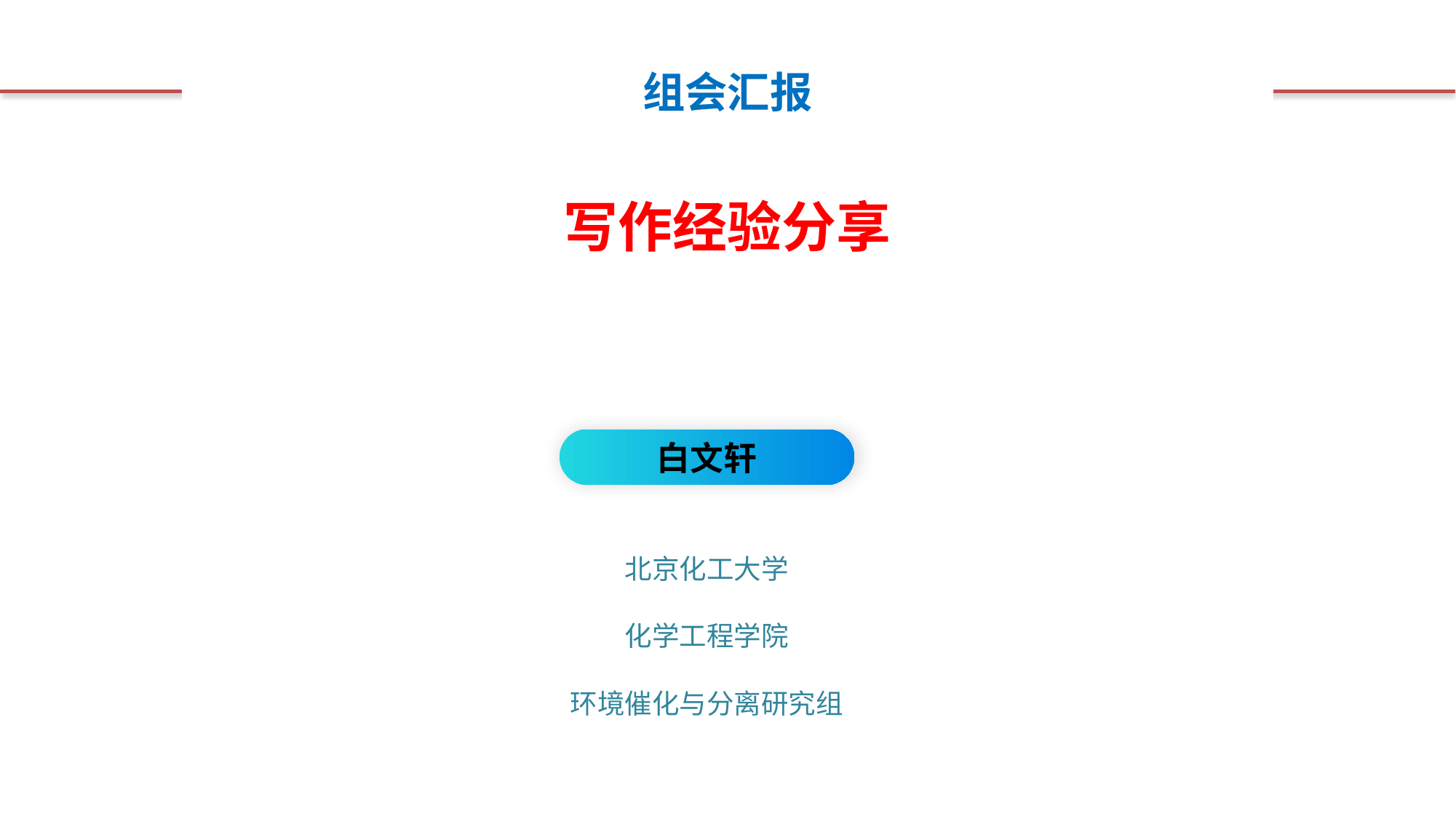

组会汇报
写作经验分享
白文轩
北京化工大学
化学工程学院
环境催化与分离研究组